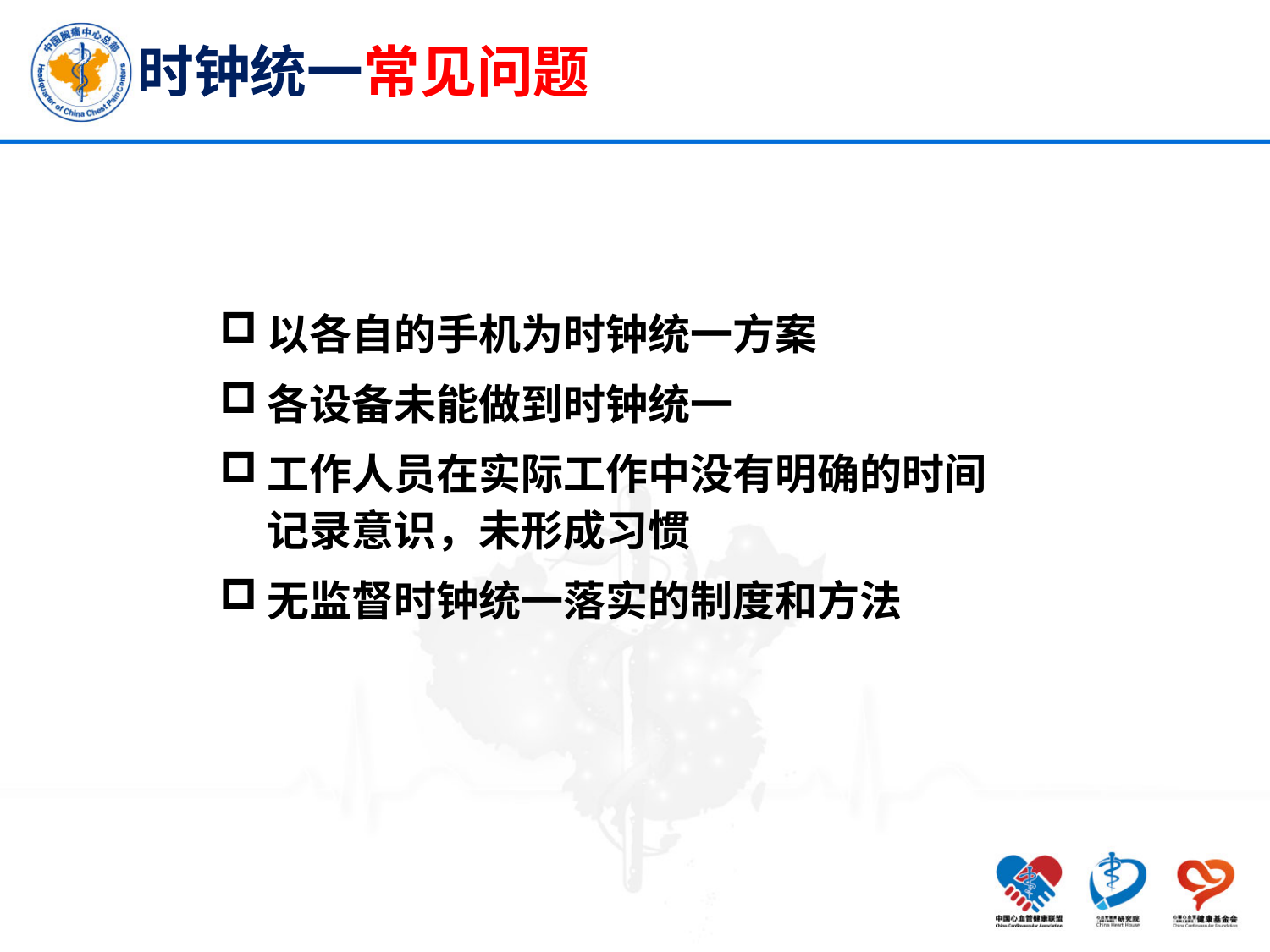

# 时钟统一常见问题
以各自的手机为时钟统一方案
各设备未能做到时钟统一
工作人员在实际工作中没有明确的时间记录意识，未形成习惯
无监督时钟统一落实的制度和方法